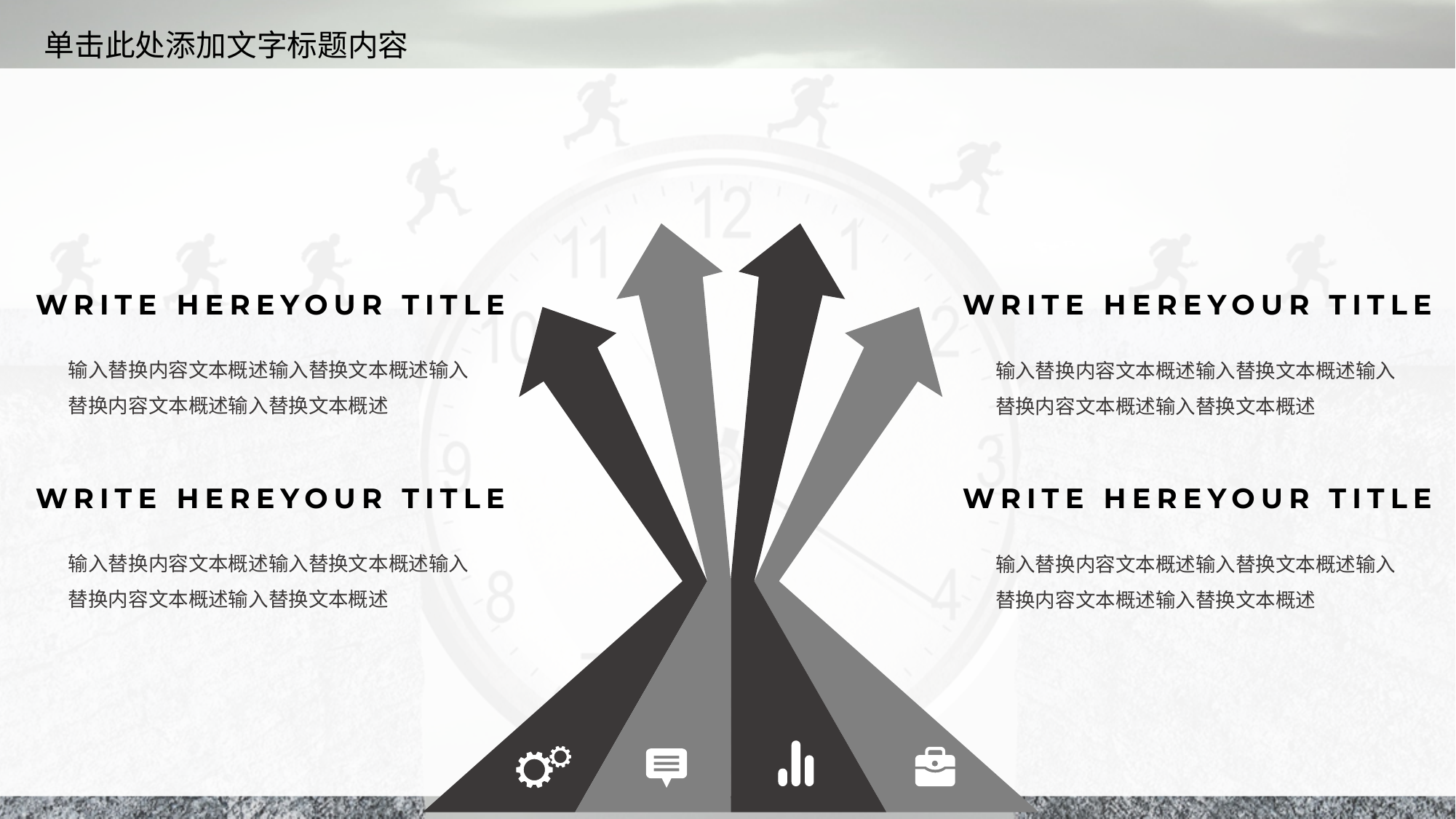

WRITE HEREYOUR TITLE

WRITE HEREYOUR TITLE

输入替换内容文本概述输入替换文本概述输入替换内容文本概述输入替换文本概述
输入替换内容文本概述输入替换文本概述输入替换内容文本概述输入替换文本概述
WRITE HEREYOUR TITLE

WRITE HEREYOUR TITLE

输入替换内容文本概述输入替换文本概述输入替换内容文本概述输入替换文本概述
输入替换内容文本概述输入替换文本概述输入替换内容文本概述输入替换文本概述